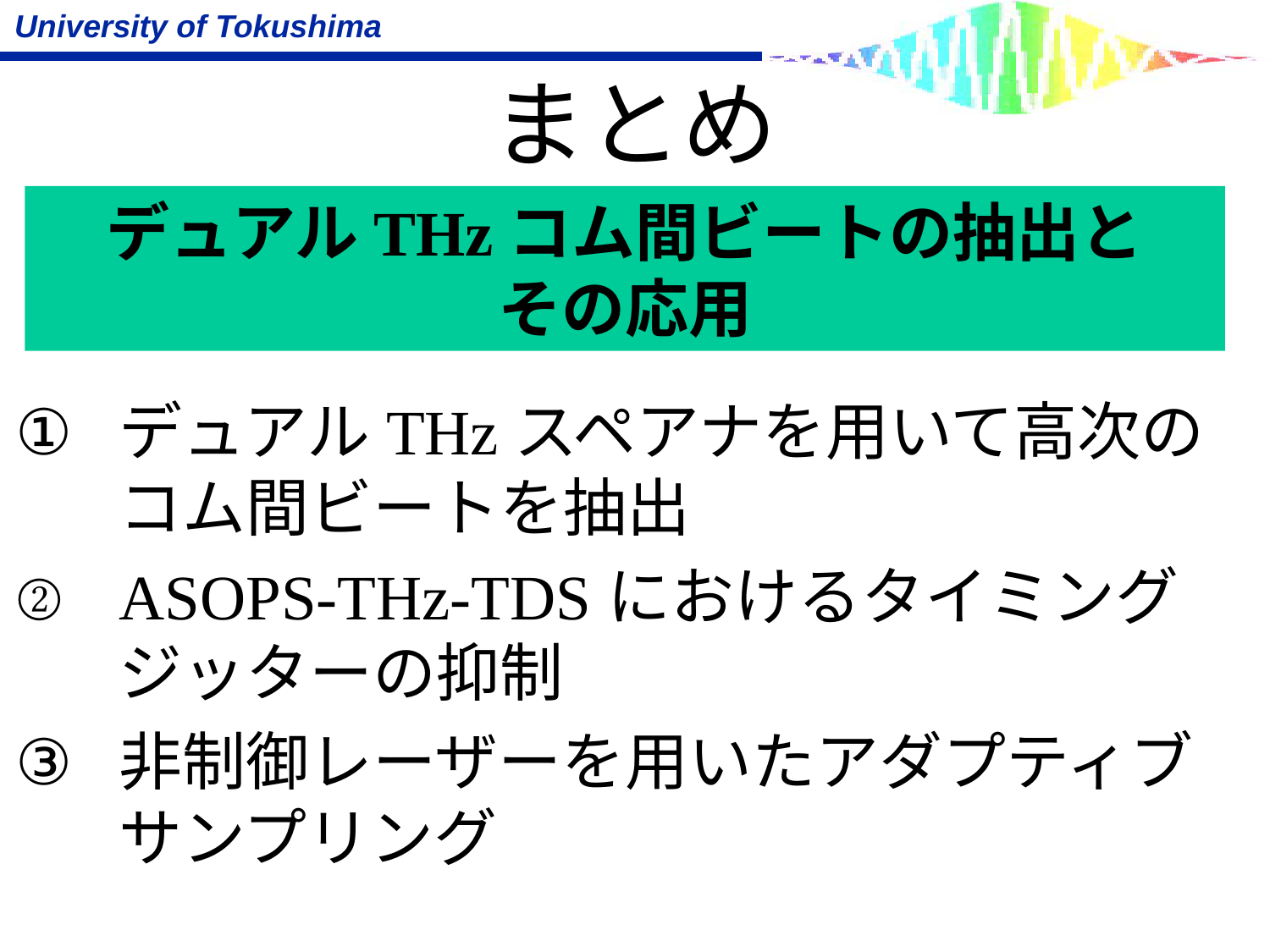

# まとめ
デュアルTHzコム間ビートの抽出と
その応用
デュアルTHzスペアナを用いて高次のコム間ビートを抽出
ASOPS-THz-TDSにおけるタイミングジッターの抑制
非制御レーザーを用いたアダプティブサンプリング